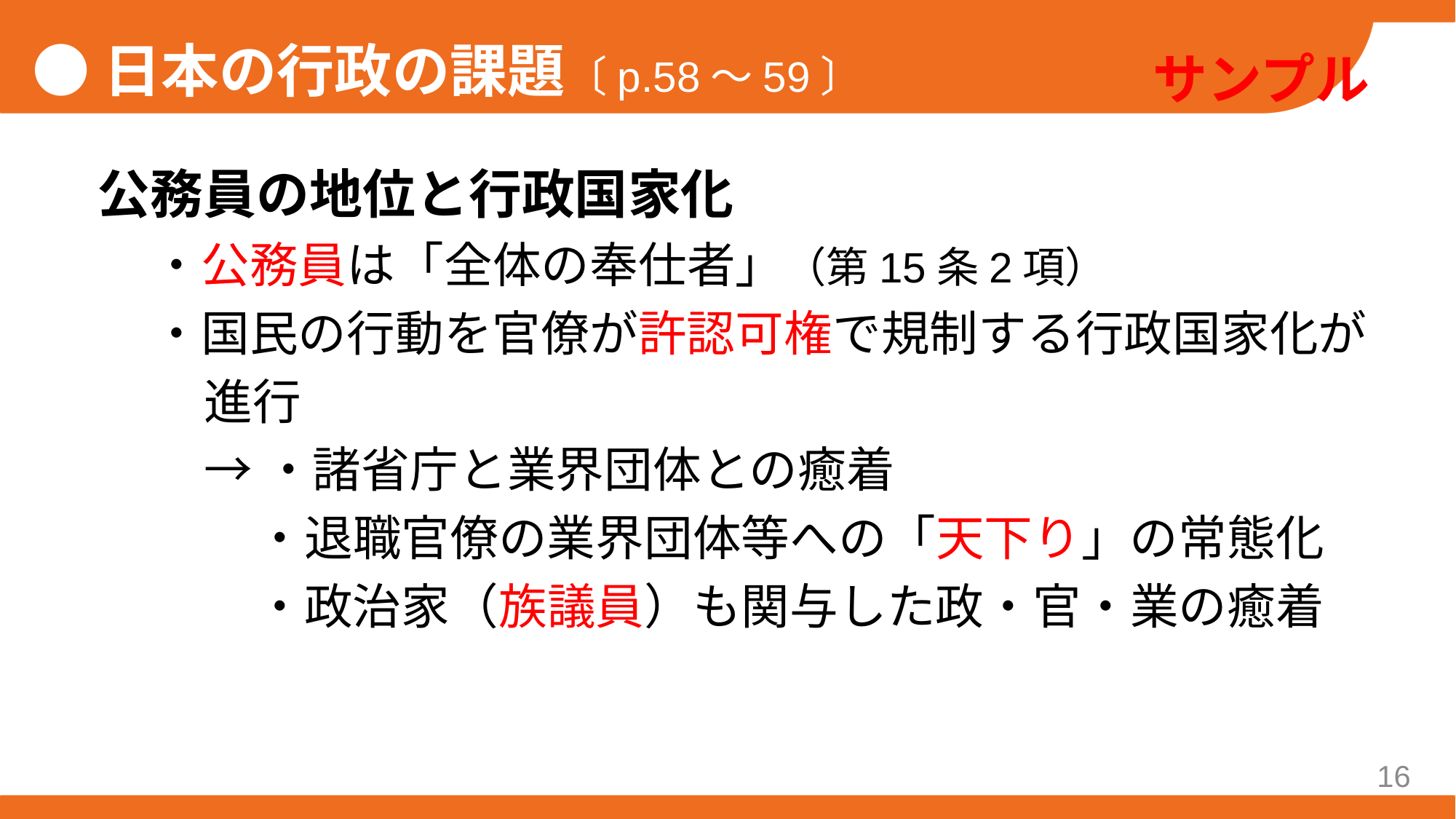

●日本の行政の課題〔p.58〜59〕
公務員の地位と行政国家化
・公務員は「全体の奉仕者」（第15条2項）
・国民の行動を官僚が許認可権で規制する行政国家化が
進行
→・諸省庁と業界団体との癒着
・退職官僚の業界団体等への「天下り」の常態化
・政治家（族議員）も関与した政・官・業の癒着